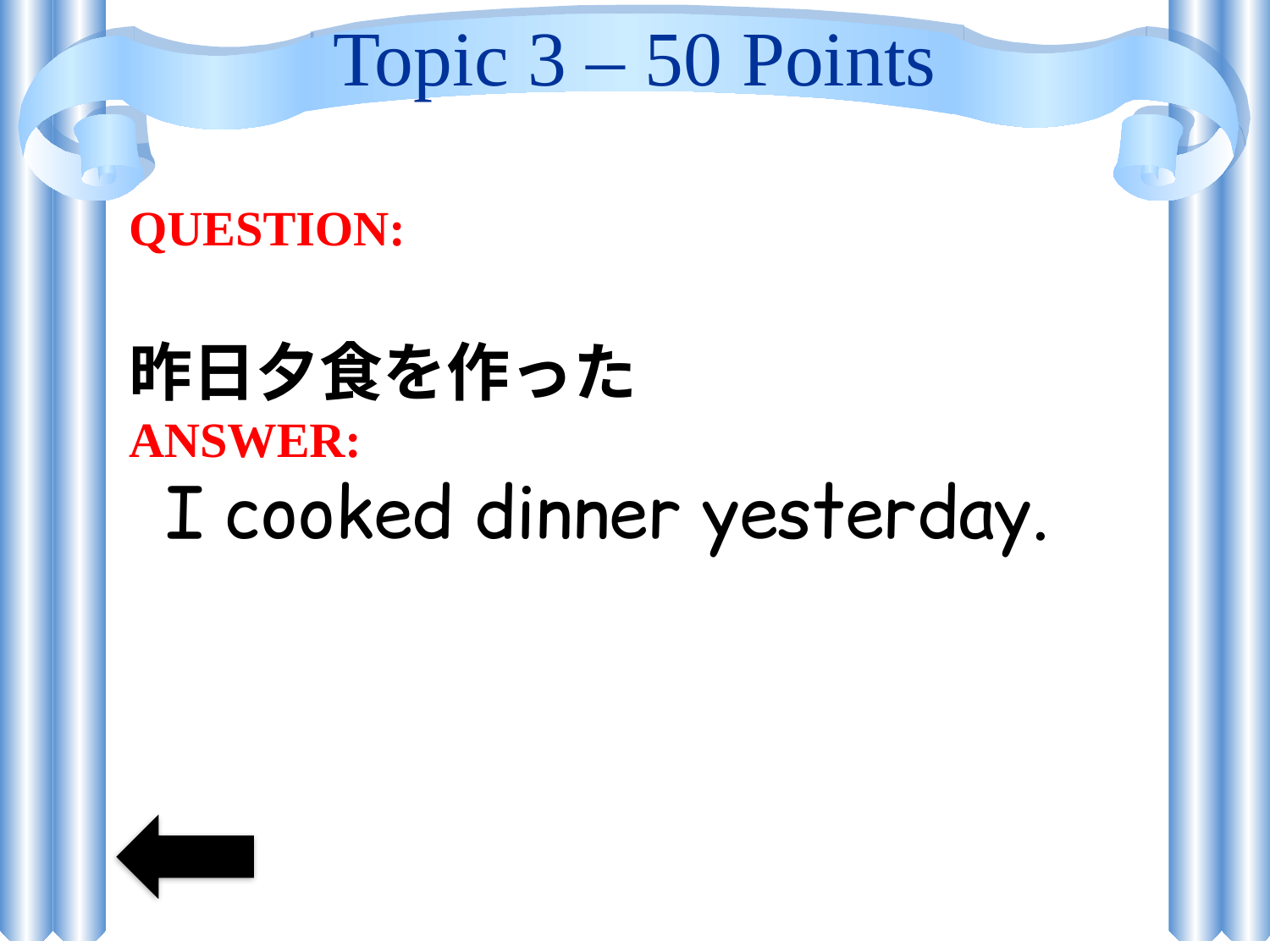

# Topic 3 – 50 Points
QUESTION:

昨日夕食を作った
ANSWER:
   I cooked dinner yesterday.